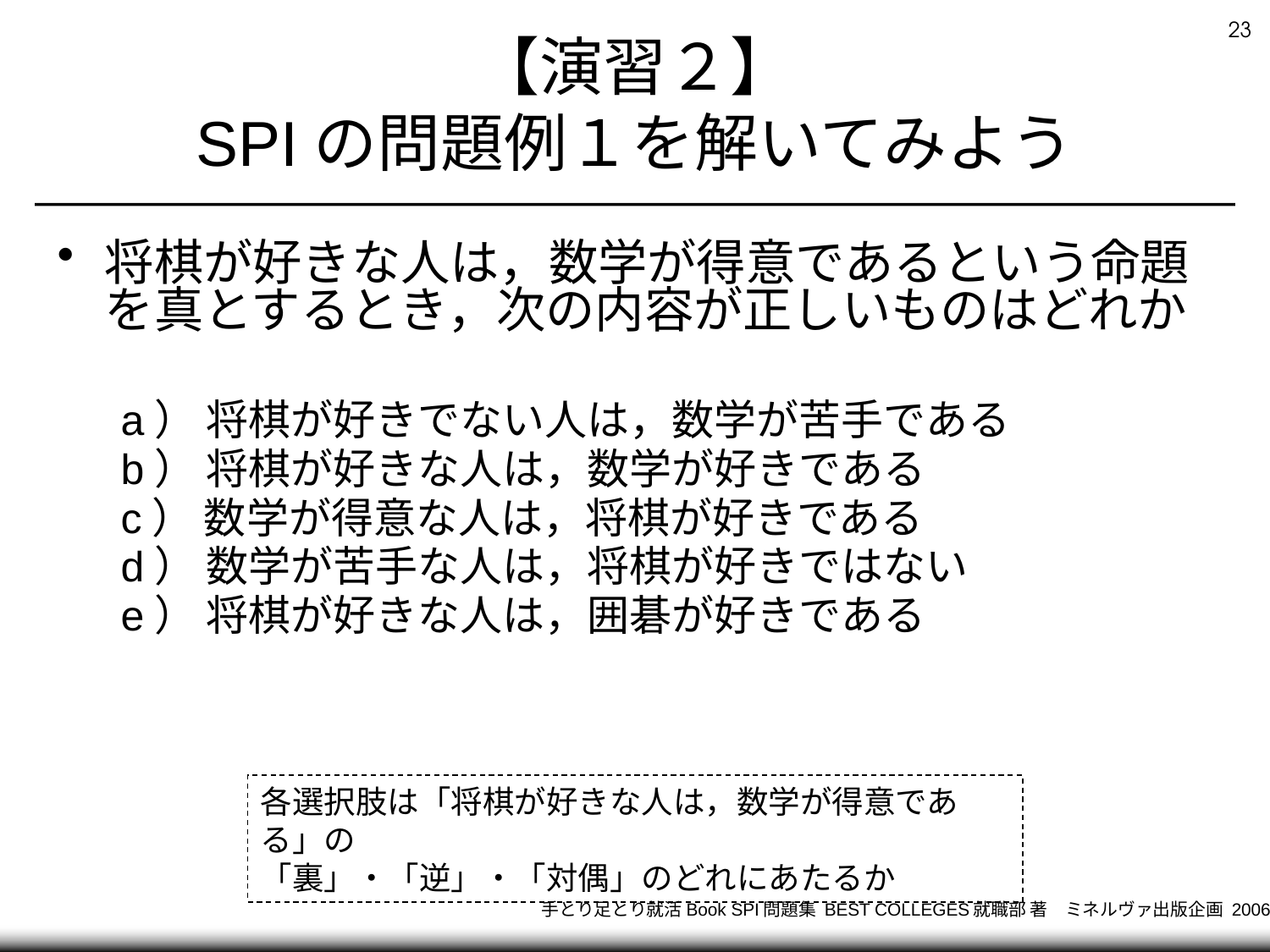

# 【演習２】 SPIの問題例１を解いてみよう
将棋が好きな人は，数学が得意であるという命題を真とするとき，次の内容が正しいものはどれか

a） 将棋が好きでない人は，数学が苦手である
b） 将棋が好きな人は，数学が好きである
c） 数学が得意な人は，将棋が好きである
d） 数学が苦手な人は，将棋が好きではない
e） 将棋が好きな人は，囲碁が好きである
各選択肢は「将棋が好きな人は，数学が得意である」の
「裏」・「逆」・「対偶」のどれにあたるか
手とり足とり就活Book SPI問題集 BEST COLLEGES就職部 著　ミネルヴァ出版企画 2006